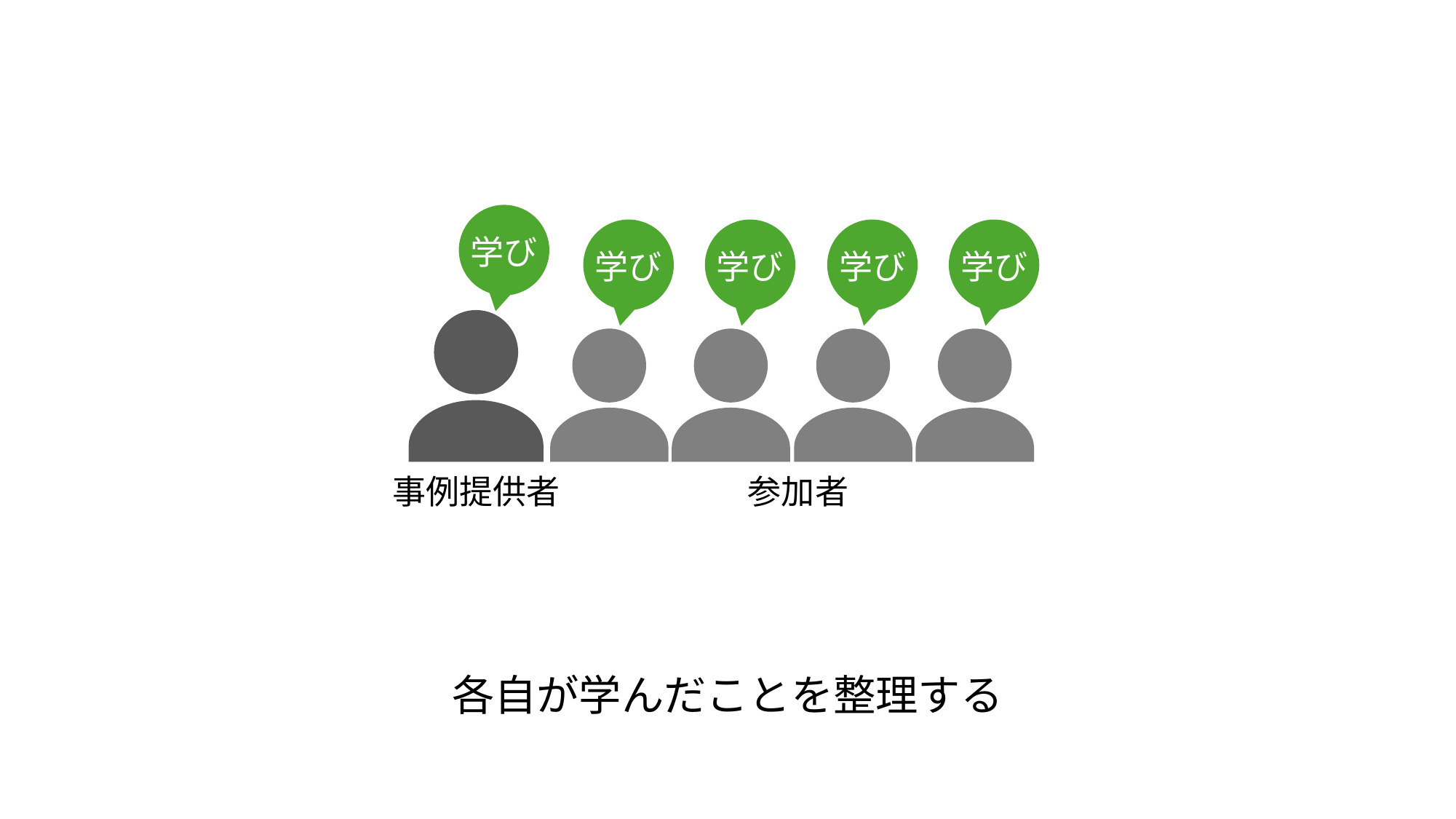

学び

学び

学び

学び

学び

事例提供者
参加者
各自が学んだことを整理する